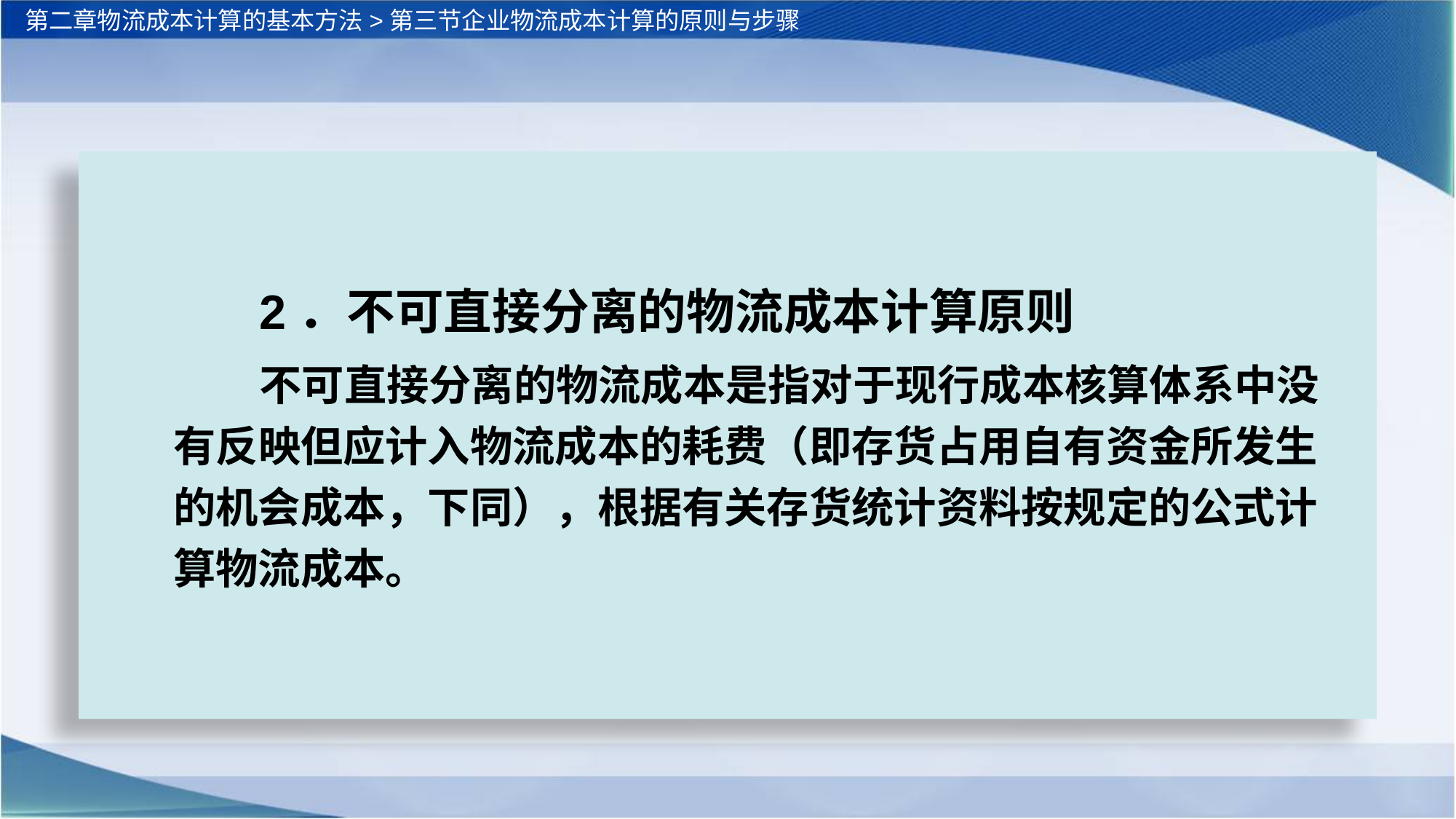

第二章物流成本计算的基本方法>第三节企业物流成本计算的原则与步骤
2．不可直接分离的物流成本计算原则
不可直接分离的物流成本是指对于现行成本核算体系中没有反映但应计入物流成本的耗费（即存货占用自有资金所发生的机会成本，下同），根据有关存货统计资料按规定的公式计算物流成本。